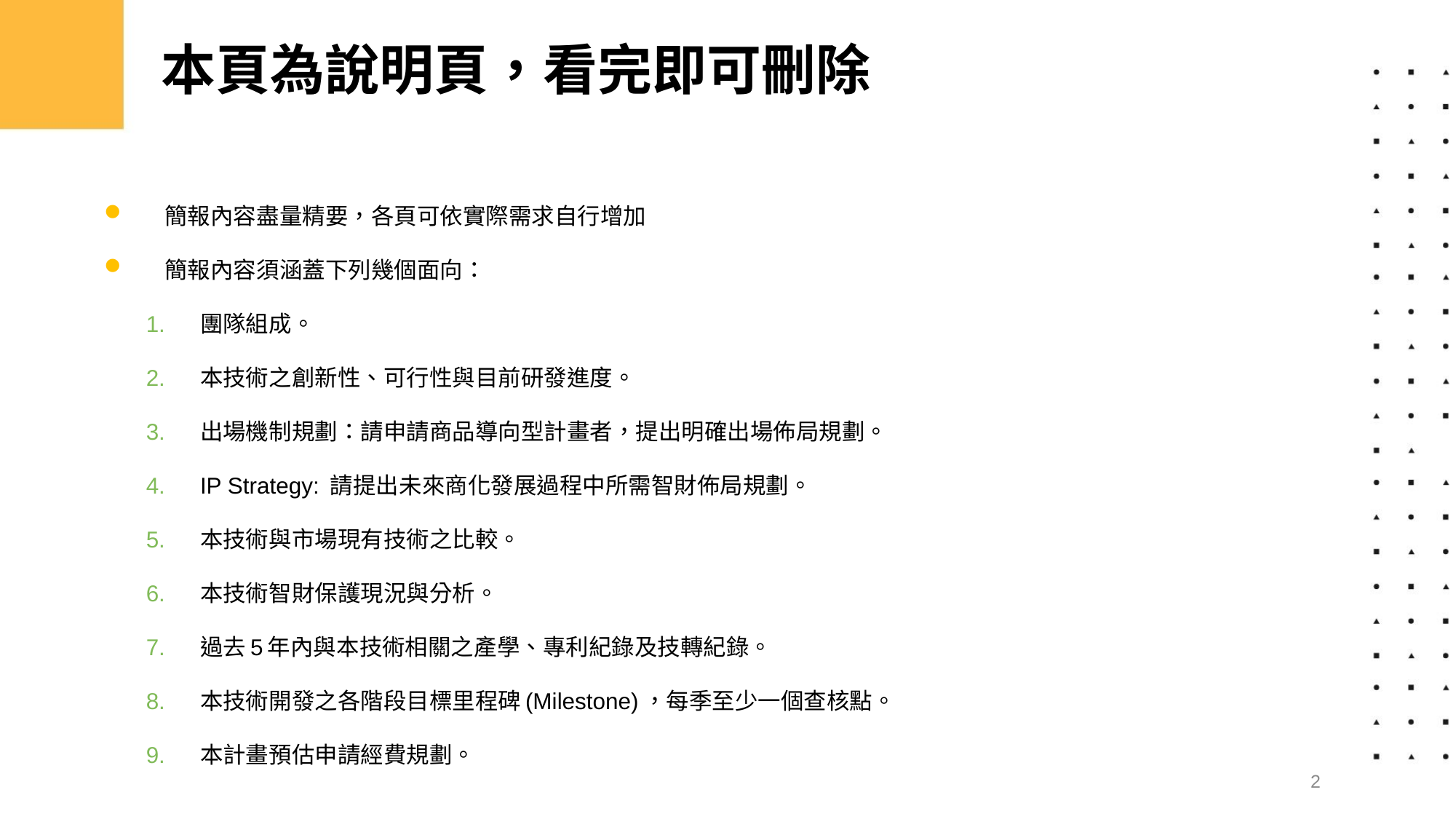

# 本頁為說明頁，看完即可刪除
簡報內容盡量精要，各頁可依實際需求自行增加
簡報內容須涵蓋下列幾個面向：
團隊組成。
本技術之創新性、可行性與目前研發進度。
出場機制規劃：請申請商品導向型計畫者，提出明確出場佈局規劃。
IP Strategy: 請提出未來商化發展過程中所需智財佈局規劃。
本技術與市場現有技術之比較。
本技術智財保護現況與分析。
過去5年內與本技術相關之產學、專利紀錄及技轉紀錄。
本技術開發之各階段目標里程碑(Milestone)，每季至少一個查核點。
本計畫預估申請經費規劃。

2